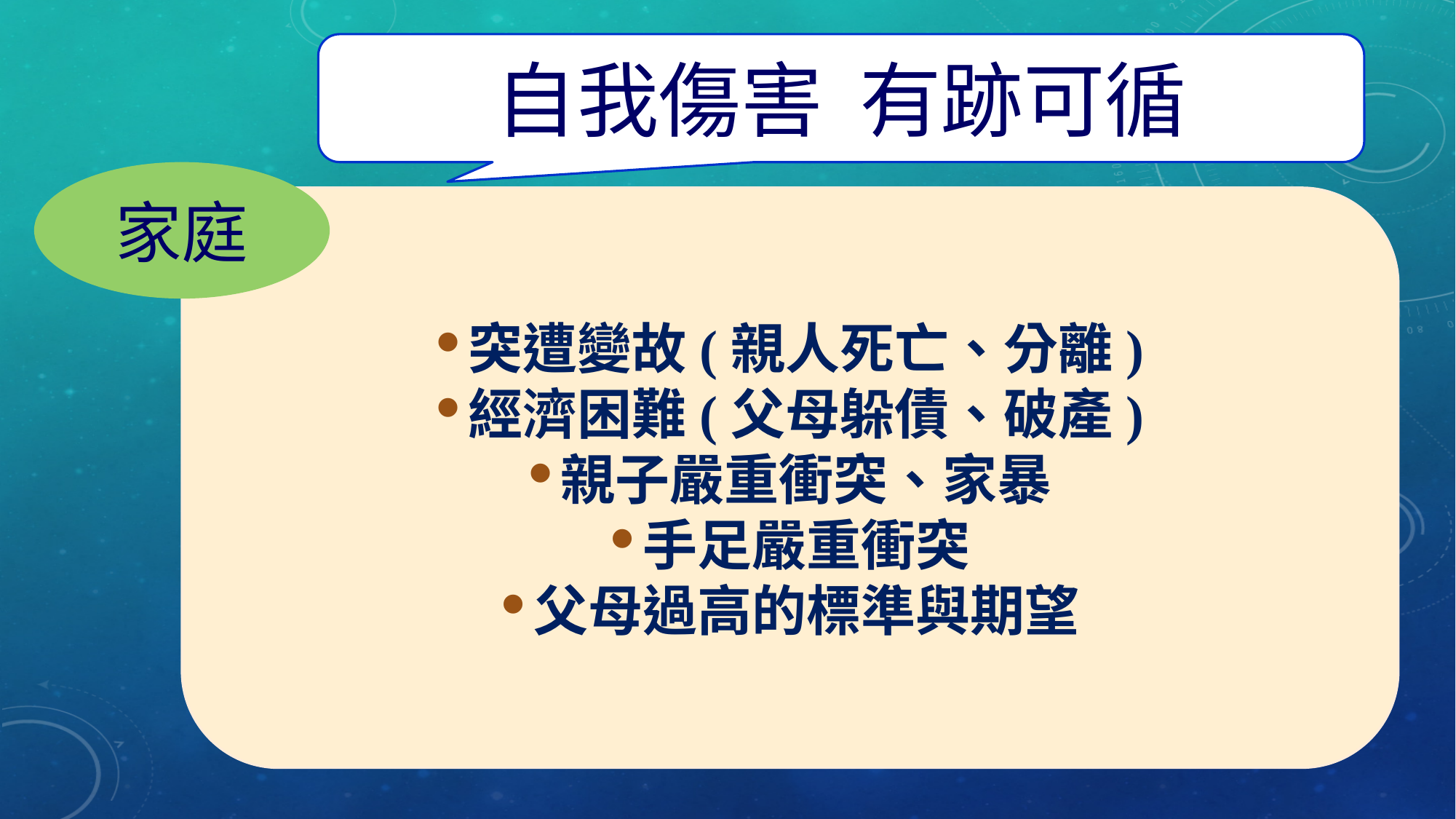

自我傷害  有跡可循
家庭
突遭變故(親人死亡、分離)
經濟困難(父母躲債、破產)
親子嚴重衝突、家暴
手足嚴重衝突
父母過高的標準與期望